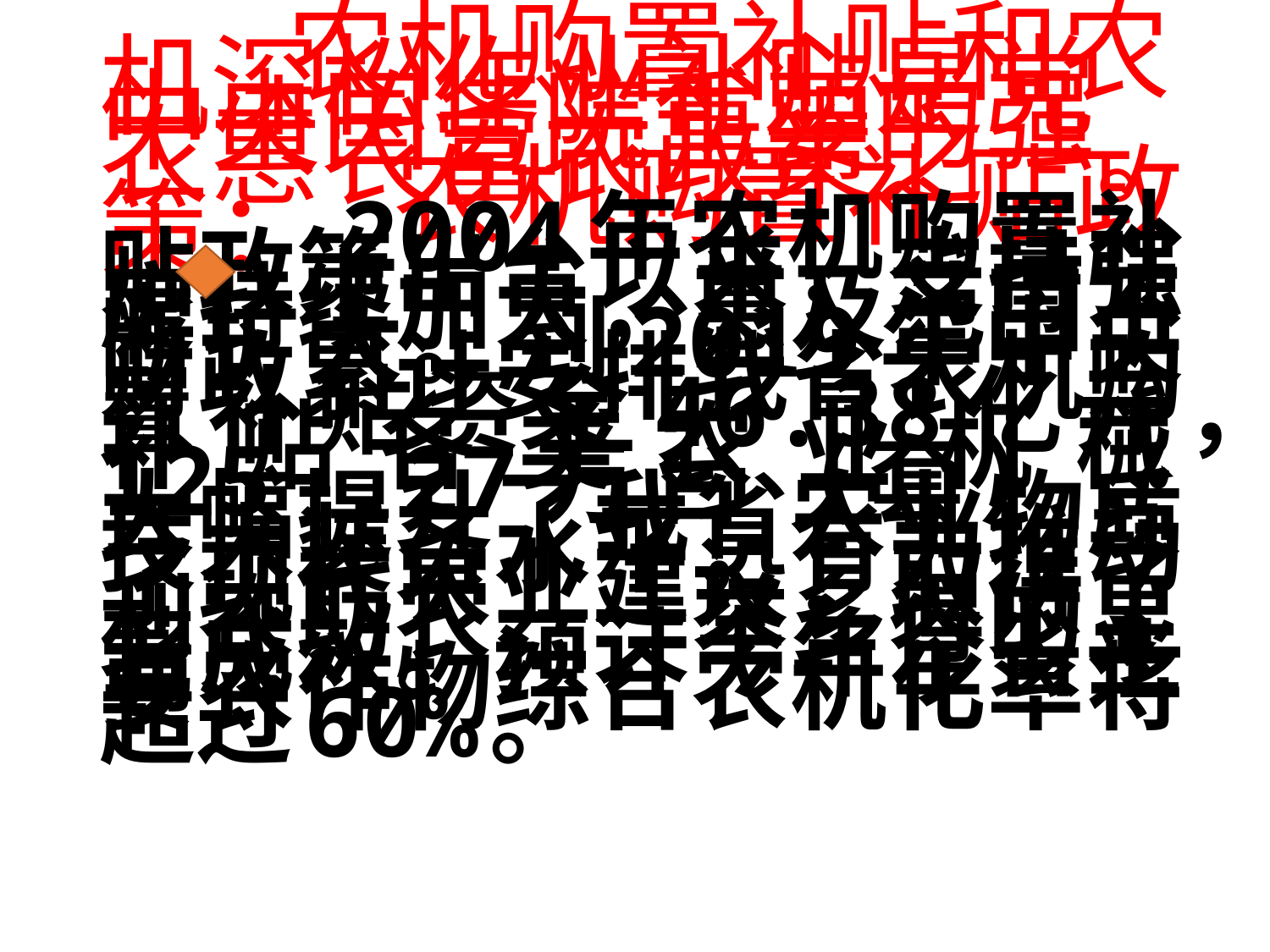

农机购置补贴和农机深松作业补贴是党中央国务院重要的强农惠农富农政策之一。
                      农机购置补贴政策：2004年农机购置补贴政策出台以来，支持强度持续加大，惠及范围不断扩大。到2019年中央财政累计安排我省农机购置补贴资金46.38亿元，补贴各类农业机械125 .27万台（套），大幅提升了我省农业物质技术装备水平，有力推动了现代农业建设，取得了利农助农、一举多得的显著成效。预计今年全省主要农作物综合农机化率将超过60%。